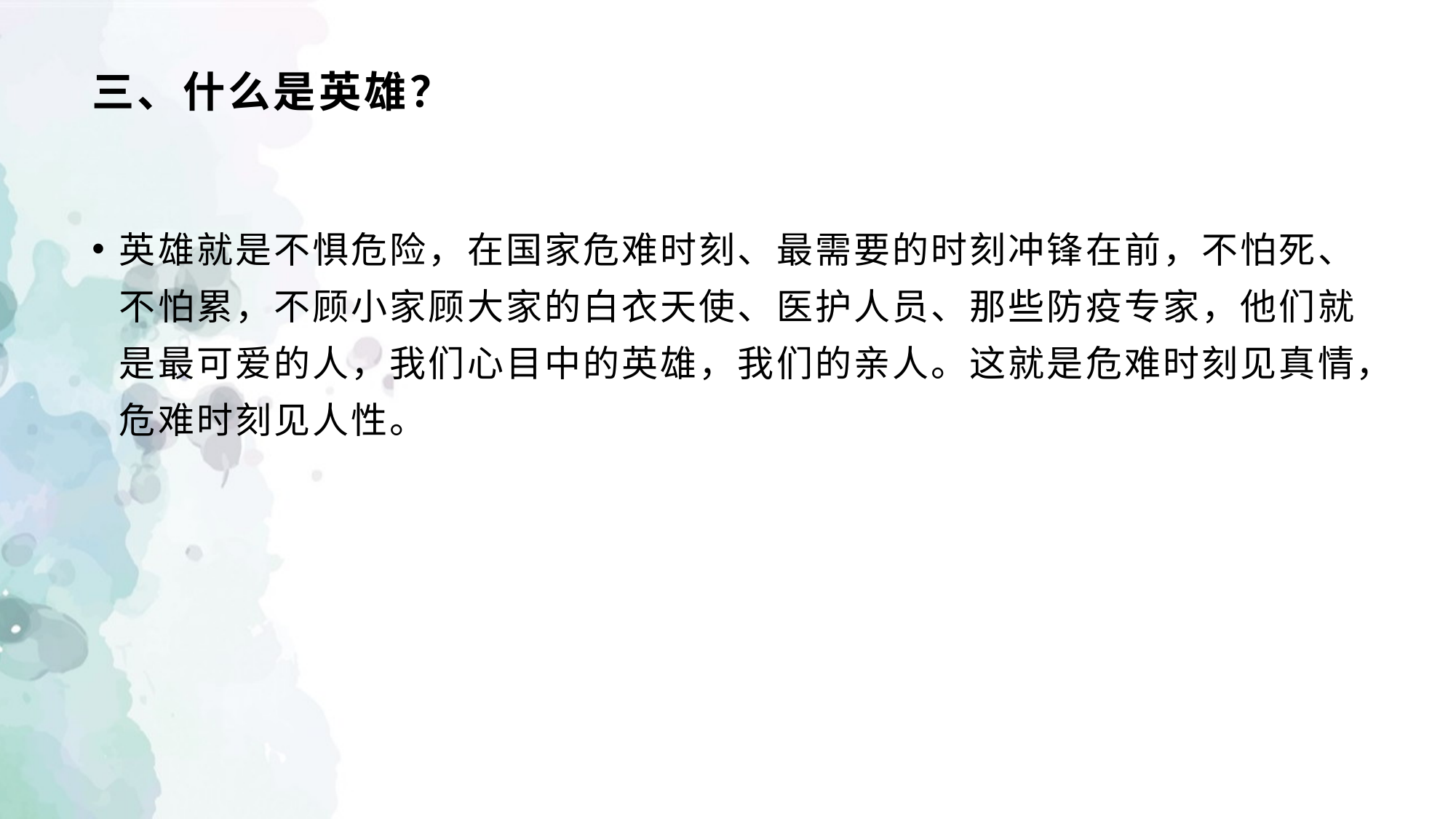

# 三、什么是英雄？

英雄就是不惧危险，在国家危难时刻、最需要的时刻冲锋在前，不怕死、不怕累，不顾小家顾大家的白衣天使、医护人员、那些防疫专家，他们就是最可爱的人，我们心目中的英雄，我们的亲人。这就是危难时刻见真情，危难时刻见人性。